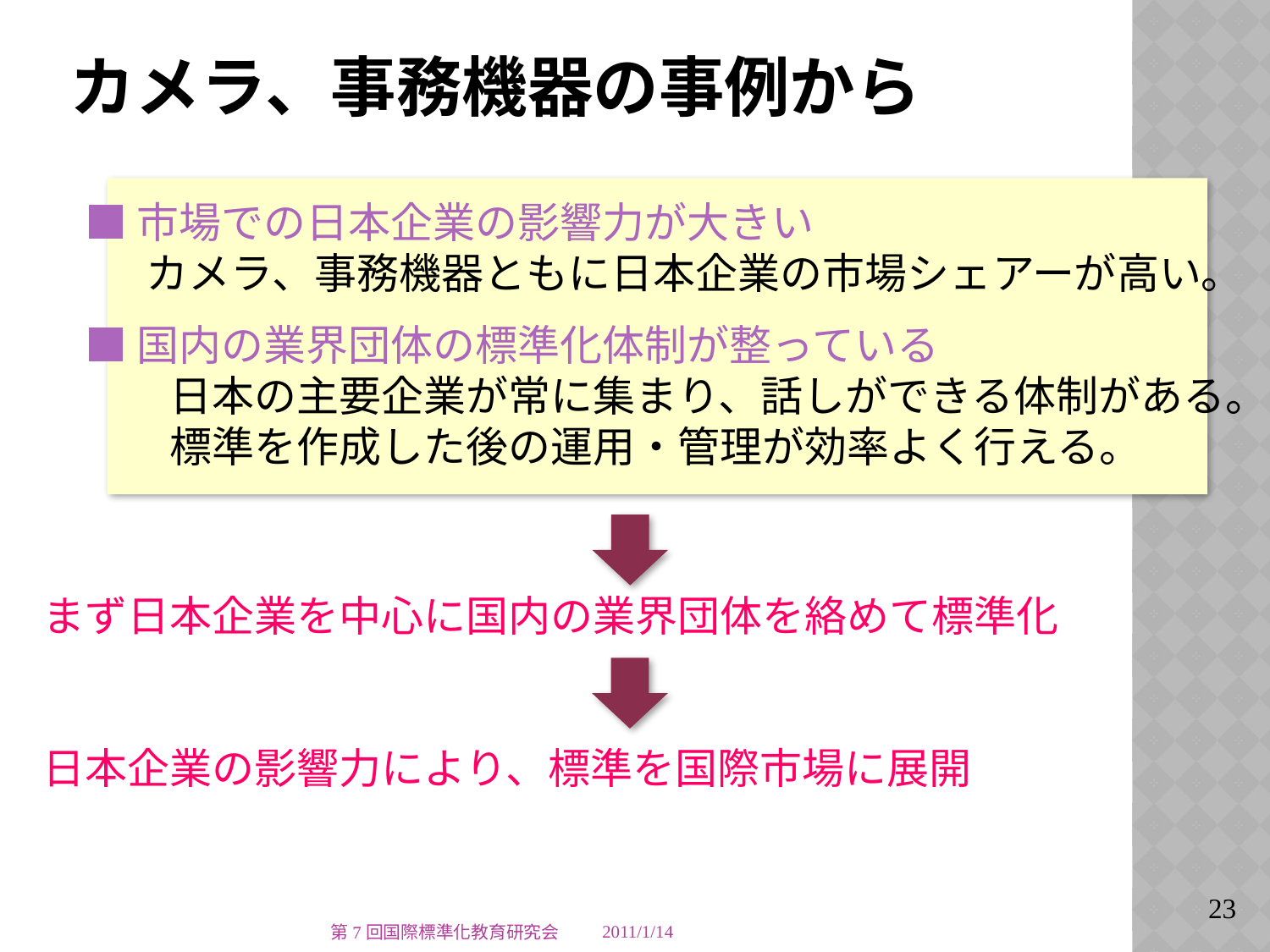

# カメラ、事務機器の事例から

　■ 市場での日本企業の影響力が大きい
　　  カメラ、事務機器ともに日本企業の市場シェアーが高い。

　■ 国内の業界団体の標準化体制が整っている
　　　日本の主要企業が常に集まり、話しができる体制がある。
　　　標準を作成した後の運用・管理が効率よく行える。

まず日本企業を中心に国内の業界団体を絡めて標準化

日本企業の影響力により、標準を国際市場に展開

第7回国際標準化教育研究会
2011/1/14